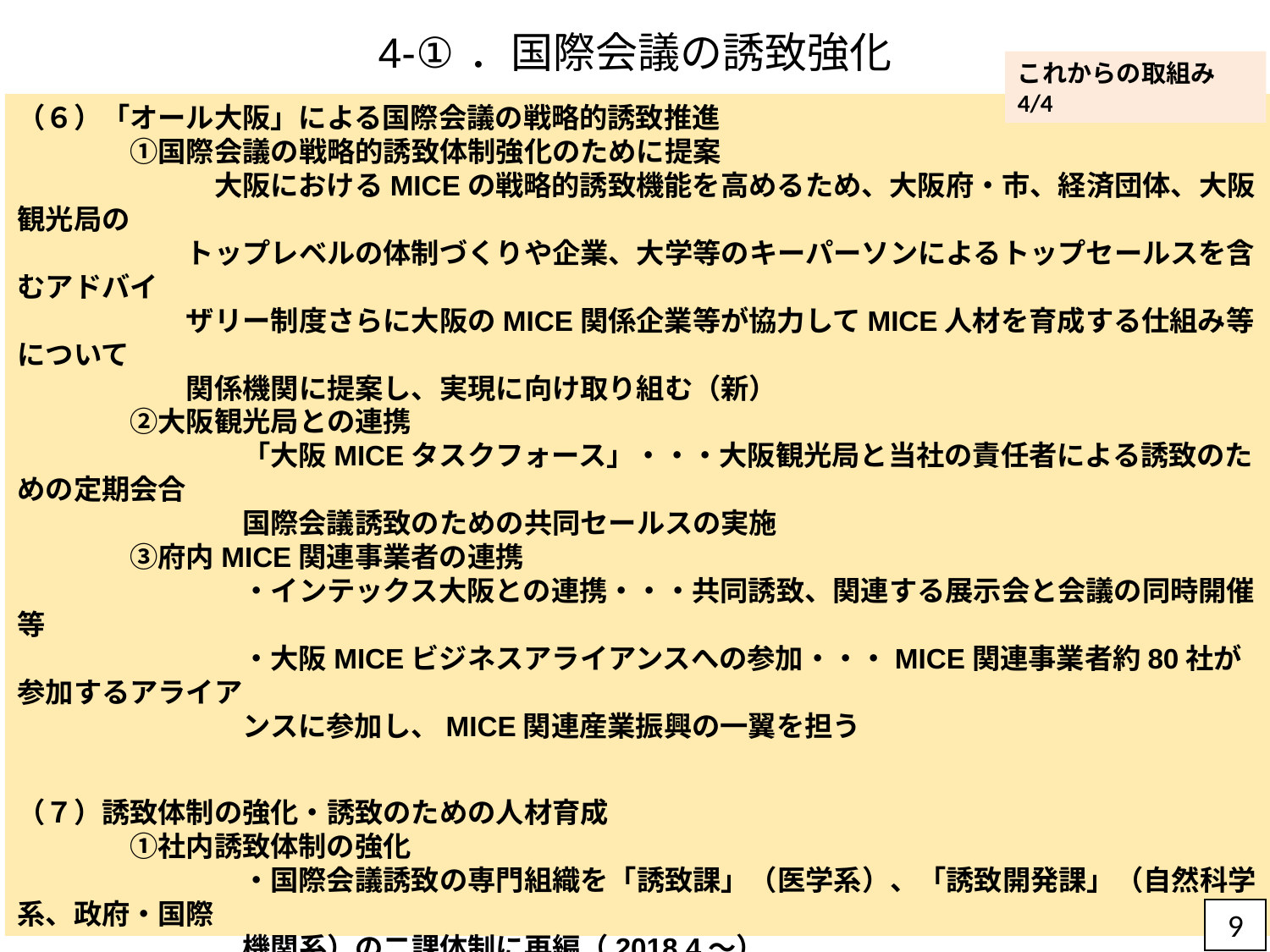

# 4-①．国際会議の誘致強化
これからの取組み4/4
（６）「オール大阪」による国際会議の戦略的誘致推進
　　　　①国際会議の戦略的誘致体制強化のために提案
　　　　　　　大阪におけるMICEの戦略的誘致機能を高めるため、大阪府・市、経済団体、大阪観光局の
　　　　　　トップレベルの体制づくりや企業、大学等のキーパーソンによるトップセールスを含むアドバイ
　　　　　　ザリー制度さらに大阪のMICE関係企業等が協力してMICE人材を育成する仕組み等について
　　　　　　関係機関に提案し、実現に向け取り組む（新）
　　　　②大阪観光局との連携
　　　　　　　　「大阪MICEタスクフォース」・・・大阪観光局と当社の責任者による誘致のための定期会合
　　　　　　　　国際会議誘致のための共同セールスの実施
　　　　③府内MICE関連事業者の連携
　　　　　　　　・インテックス大阪との連携・・・共同誘致、関連する展示会と会議の同時開催等
　　　　　　　　・大阪MICEビジネスアライアンスへの参加・・・MICE関連事業者約80社が参加するアライア
　　　　　　　　ンスに参加し、MICE関連産業振興の一翼を担う

（７）誘致体制の強化・誘致のための人材育成
　　　　①社内誘致体制の強化
　　　　　　　　・国際会議誘致の専門組織を「誘致課」（医学系）、「誘致開発課」（自然科学系、政府・国際
　　　　　　　　機関系）の二課体制に再編（2018.4～）
　　　　　　　　・役員及び関係課長等で構成する「国際会議誘致戦略会議」設置（新）
　　　　②人材確保・育成
　　　　　　　OJTを基本としつつ、パシフィコ横浜や福岡国際会議場など国内外の施設への派遣研修を
　　　　　　行うなど長期にわたり大阪のMICEに有為な人材を育成（新）
9